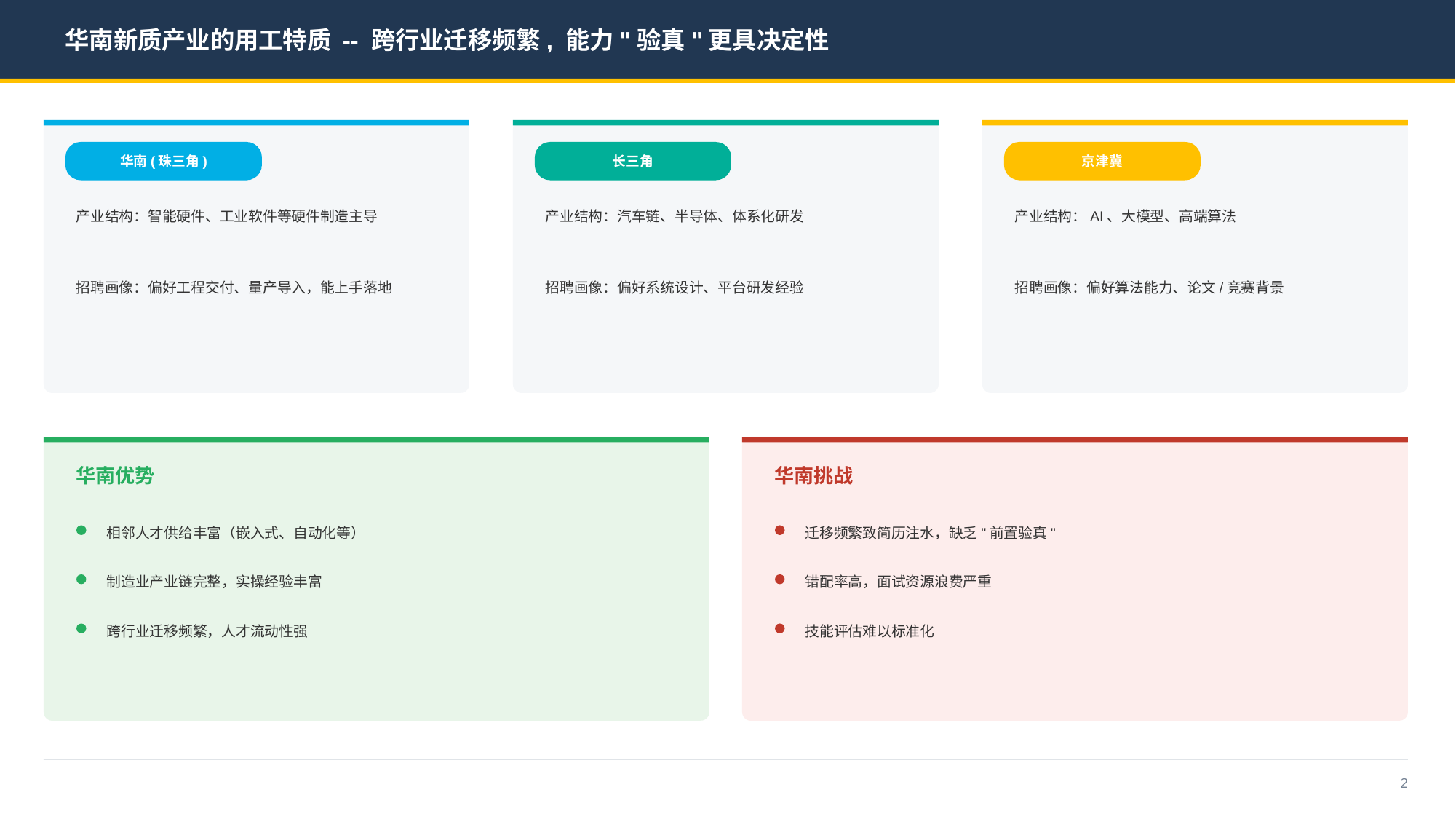

华南新质产业的用工特质 -- 跨行业迁移频繁, 能力"验真"更具决定性

华南(珠三角)

长三角

京津冀
产业结构：智能硬件、工业软件等硬件制造主导
产业结构：汽车链、半导体、体系化研发
产业结构：AI、大模型、高端算法
招聘画像：偏好工程交付、量产导入，能上手落地
招聘画像：偏好系统设计、平台研发经验
招聘画像：偏好算法能力、论文/竞赛背景

华南优势
华南挑战
相邻人才供给丰富（嵌入式、自动化等）
迁移频繁致简历注水，缺乏"前置验真"

制造业产业链完整，实操经验丰富
错配率高，面试资源浪费严重

跨行业迁移频繁，人才流动性强
技能评估难以标准化

2